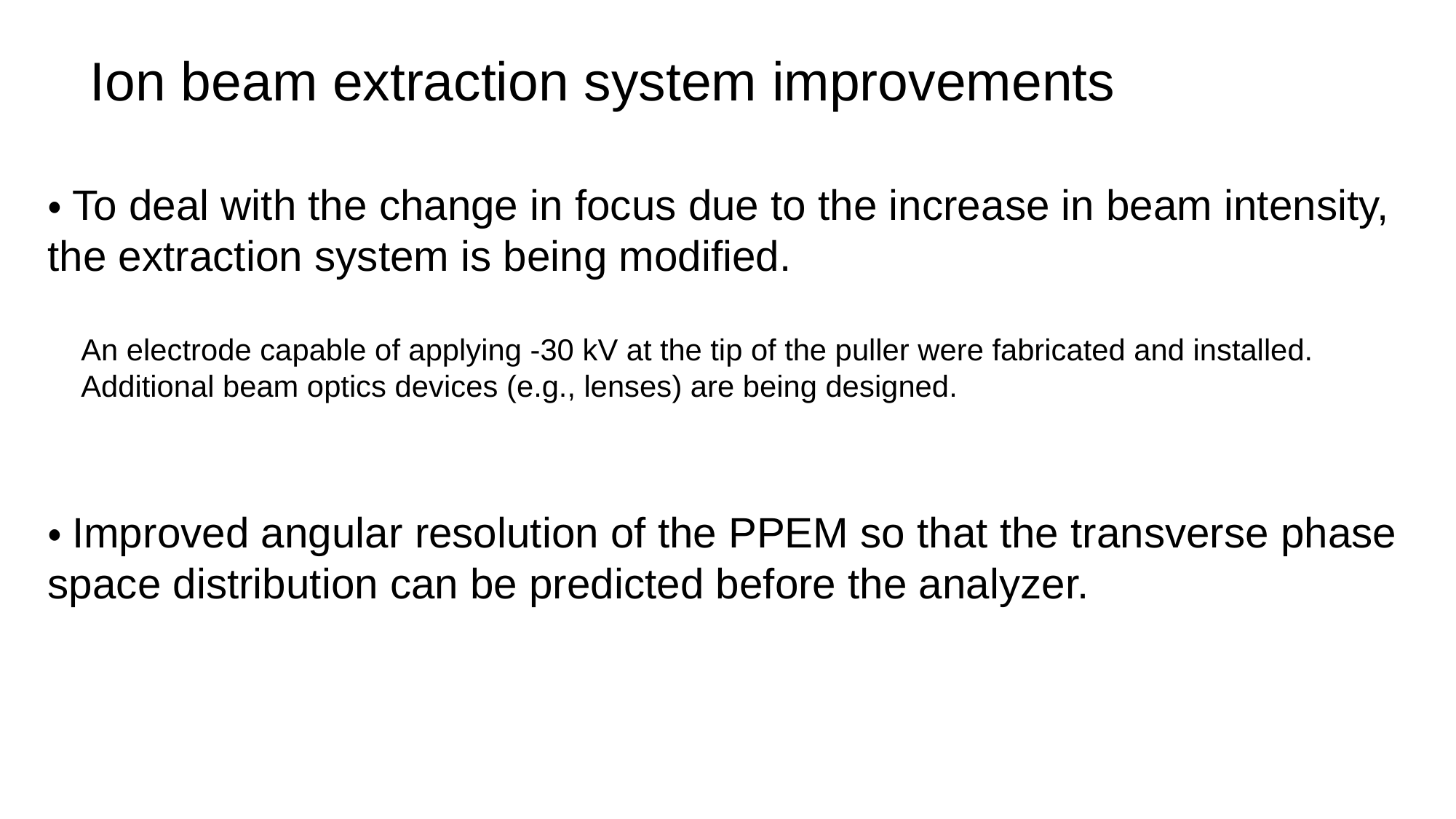

Ion beam extraction system improvements
・To deal with the change in focus due to the increase in beam intensity, the extraction system is being modified.

    An electrode capable of applying -30 kV at the tip of the puller were fabricated and installed.
    Additional beam optics devices (e.g., lenses) are being designed.

・Improved angular resolution of the PPEM so that the transverse phase space distribution can be predicted before the analyzer.